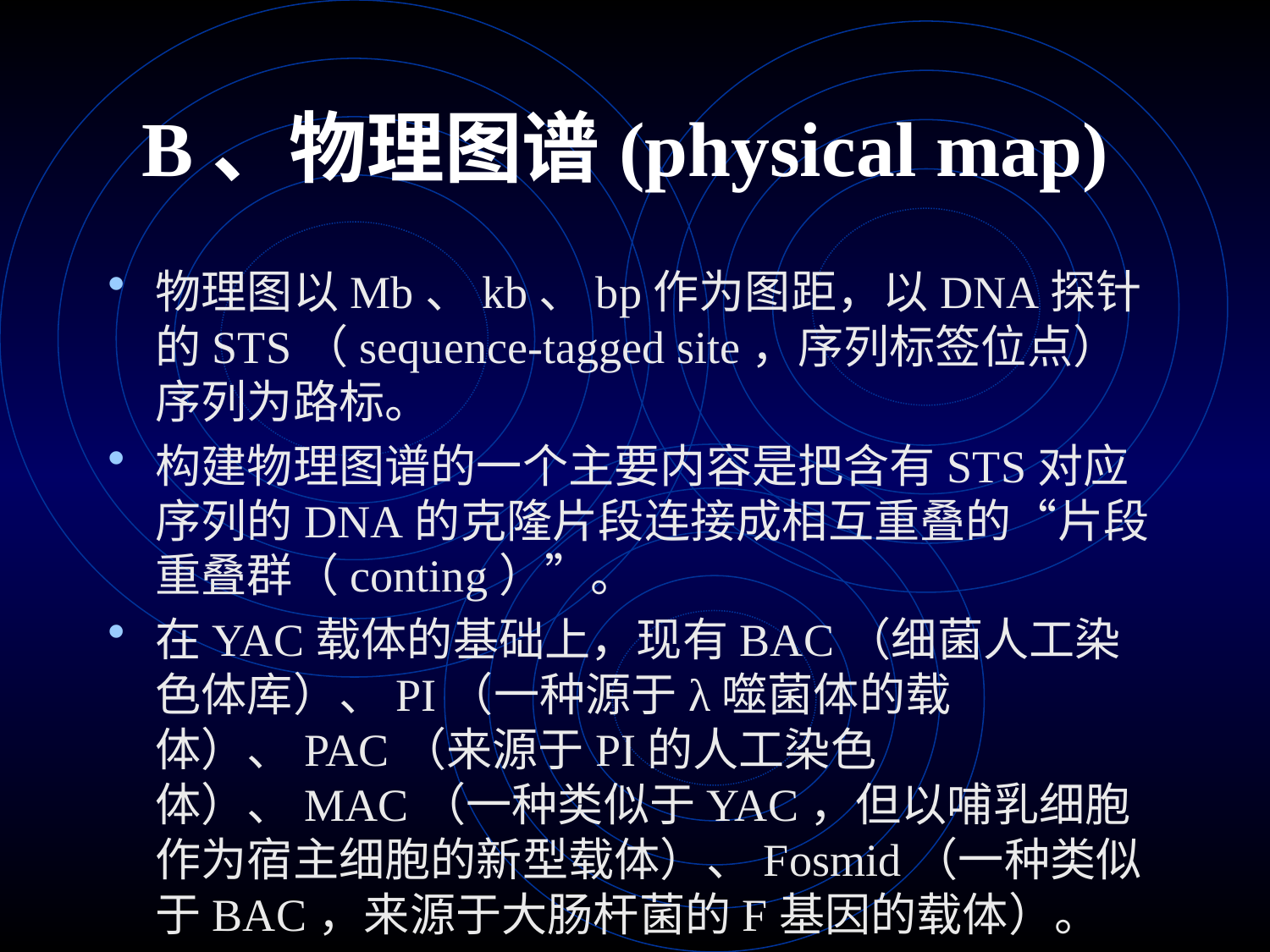

# B、物理图谱(physical map)
物理图以Mb、kb、bp作为图距，以DNA探针的STS（sequence-tagged site，序列标签位点） 序列为路标。
构建物理图谱的一个主要内容是把含有STS对应序列的DNA的克隆片段连接成相互重叠的“片段重叠群（conting）”。
在YAC载体的基础上，现有BAC（细菌人工染色体库）、PI（一种源于λ噬菌体的载体）、PAC（来源于PI的人工染色体）、MAC（一种类似于YAC，但以哺乳细胞作为宿主细胞的新型载体）、Fosmid（一种类似于BAC，来源于大肠杆菌的F基因的载体）。